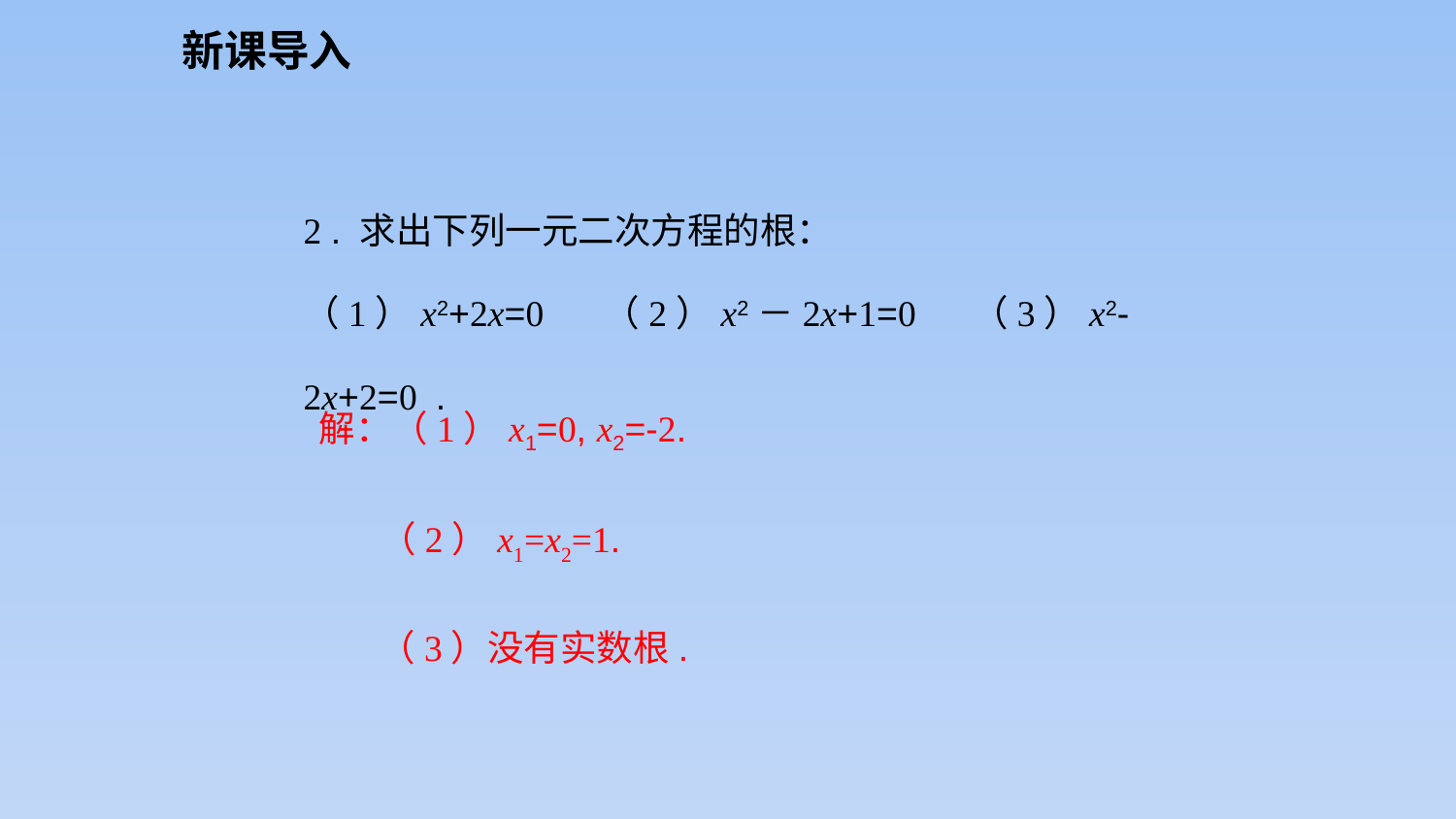

新课导入
2 . 求出下列一元二次方程的根：
（1）x2+2x=0     （2）x2－2x+1=0     （3）x2-2x+2=0  .
解：（1）x1=0, x2=-2.
（2）x1=x2=1.
（3）没有实数根.